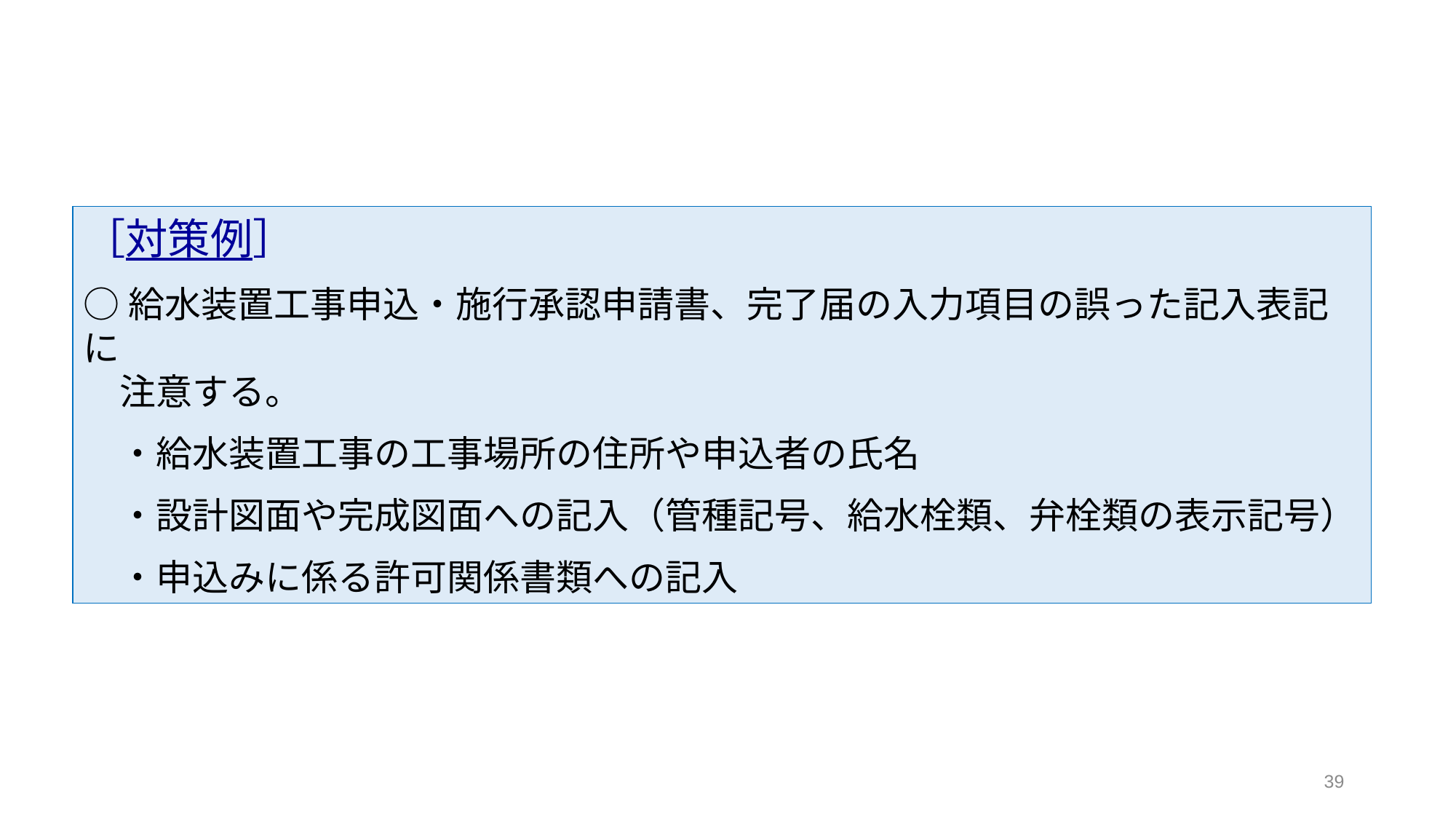

［対策例］
○給水装置工事申込・施行承認申請書、完了届の入力項目の誤った記入表記に
　注意する。
　・給水装置工事の工事場所の住所や申込者の氏名
　・設計図面や完成図面への記入（管種記号、給水栓類、弁栓類の表示記号）
　・申込みに係る許可関係書類への記入
39